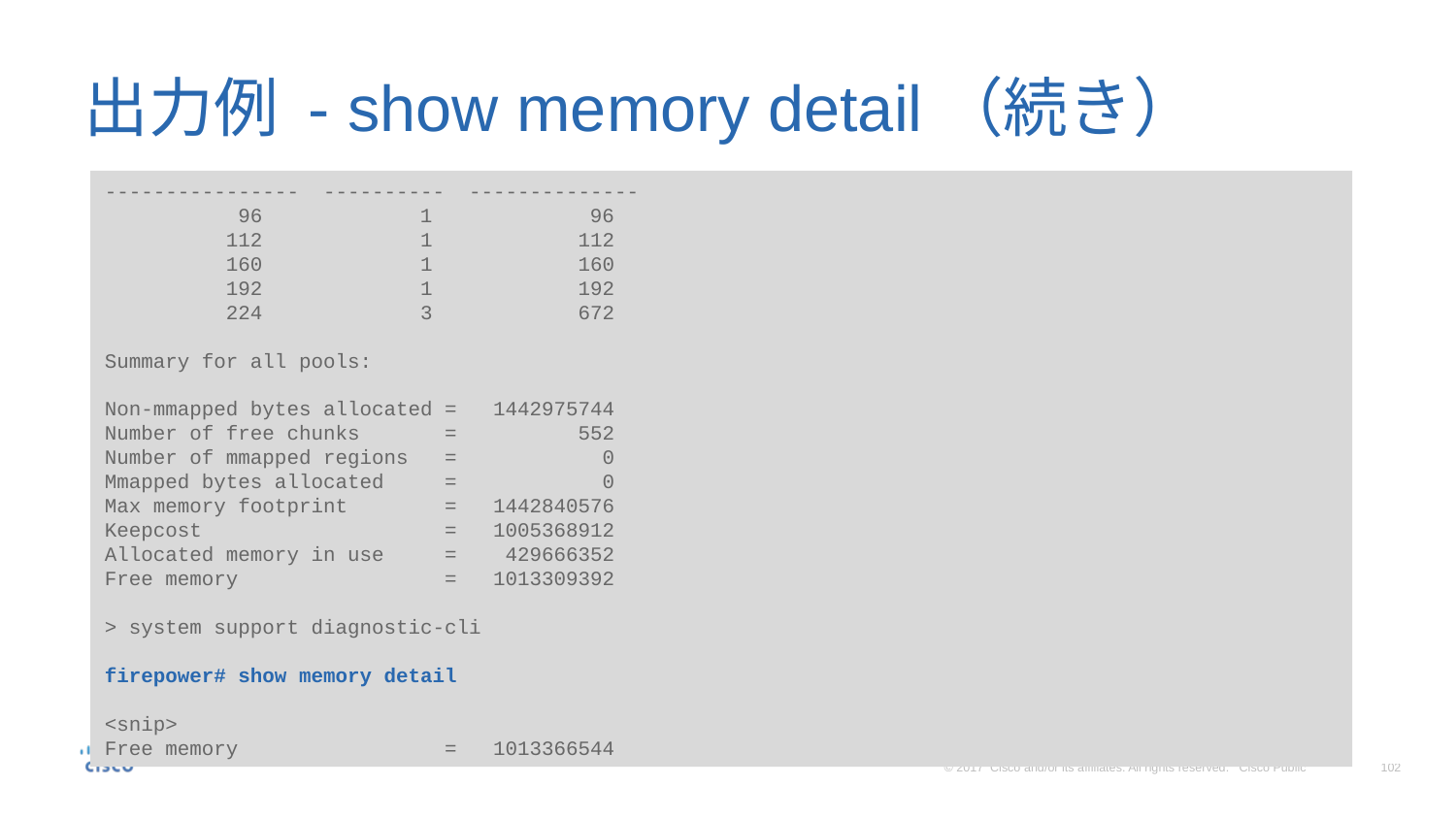

# 出力例 - show memory detail（続き）
----------------  ----------  --------------
           96             1             96
          112             1            112
          160             1            160
          192             1            192
          224             3            672

Summary for all pools:

Non-mmapped bytes allocated =   1442975744
Number of free chunks       =          552
Number of mmapped regions   =            0
Mmapped bytes allocated     =            0
Max memory footprint        =   1442840576
Keepcost                    =   1005368912
Allocated memory in use     =    429666352
Free memory                 =   1013309392

> system support diagnostic-cli

firepower# show memory detail

<snip>
Free memory                 =   1013366544